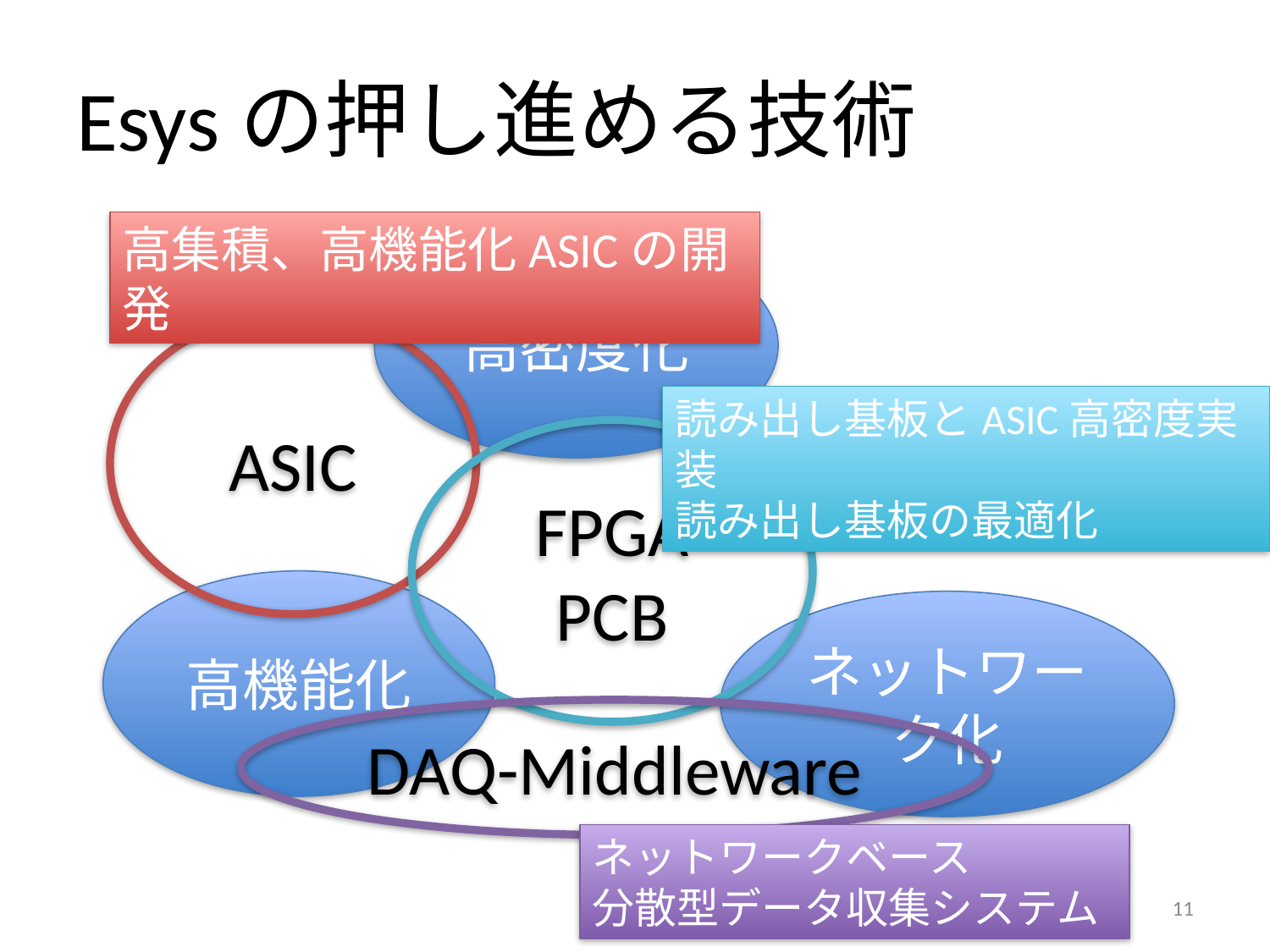

# Esysの押し進める技術
高集積、高機能化ASICの開発
高密度化
ASIC
読み出し基板とASIC高密度実装
読み出し基板の最適化
FPGA
PCB
高機能化
ネットワーク化
DAQ-Middleware
ネットワークベース
分散型データ収集システム
11